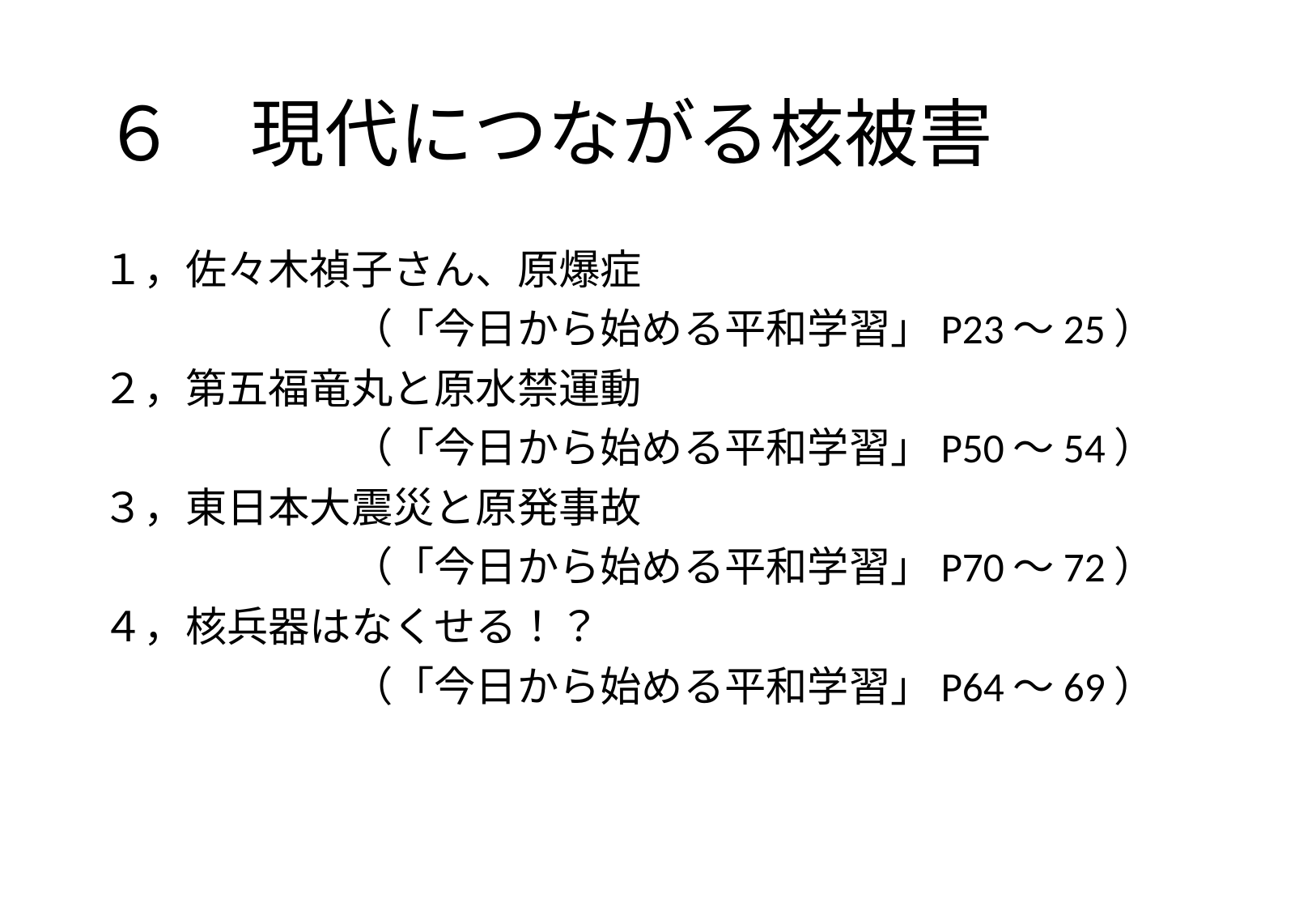

# ６　現代につながる核被害
１，佐々木禎子さん、原爆症
　　　　　　（「今日から始める平和学習」P23～25）
２，第五福竜丸と原水禁運動
　　　　　　（「今日から始める平和学習」P50～54）
３，東日本大震災と原発事故
　　　　　　（「今日から始める平和学習」P70～72）
４，核兵器はなくせる！？
　　　　　　（「今日から始める平和学習」P64～69）